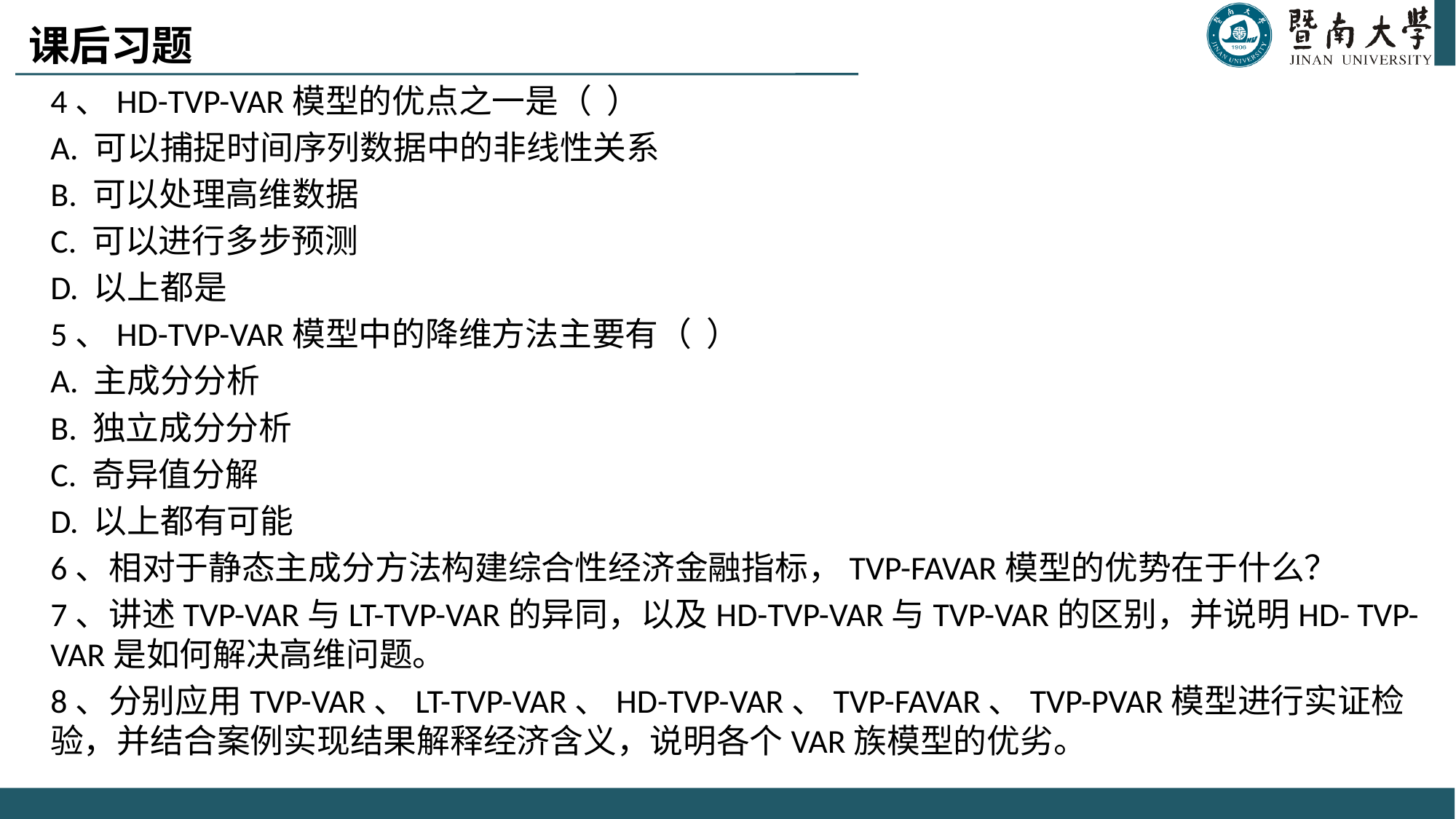

课后习题
4、HD-TVP-VAR模型的优点之一是（  ）
A. 可以捕捉时间序列数据中的非线性关系
B. 可以处理高维数据
C. 可以进行多步预测
D. 以上都是
5、HD-TVP-VAR模型中的降维方法主要有（  ）
A. 主成分分析
B. 独立成分分析
C. 奇异值分解
D. 以上都有可能
6、相对于静态主成分方法构建综合性经济金融指标，TVP-FAVAR模型的优势在于什么？
7、讲述TVP-VAR与LT-TVP-VAR的异同，以及HD-TVP-VAR与TVP-VAR的区别，并说明HD- TVP-VAR是如何解决高维问题。
8、分别应用TVP-VAR、LT-TVP-VAR、HD-TVP-VAR、TVP-FAVAR、TVP-PVAR模型进行实证检验，并结合案例实现结果解释经济含义，说明各个VAR族模型的优劣。